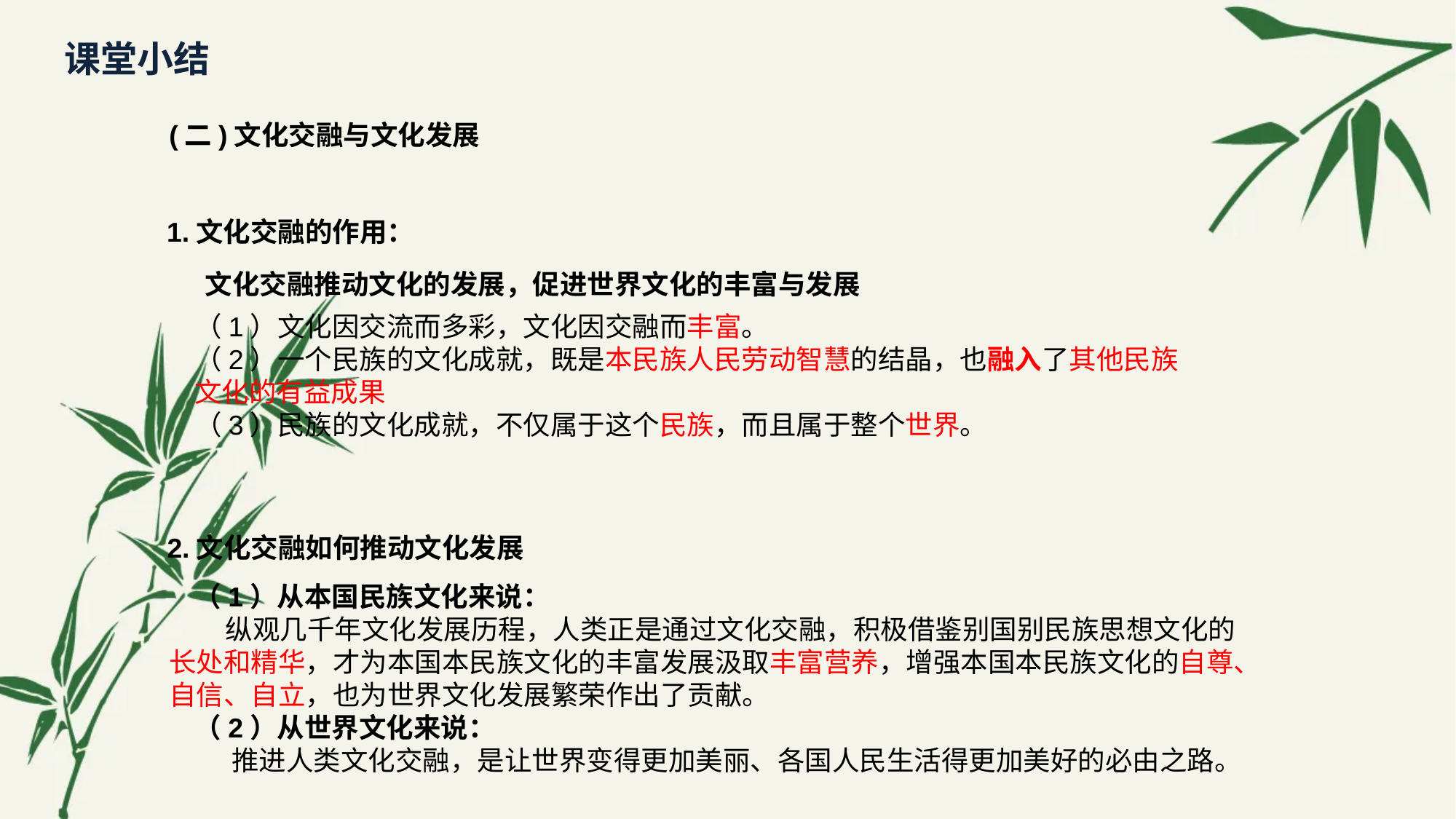

(二)文化交融与文化发展
1.文化交融的作用：
文化交融推动文化的发展，促进世界文化的丰富与发展
（1）文化因交流而多彩，文化因交融而丰富。
（2）一个民族的文化成就，既是本民族人民劳动智慧的结晶，也融入了其他民族文化的有益成果
（3）民族的文化成就，不仅属于这个民族，而且属于整个世界。
2.文化交融如何推动文化发展
（1）从本国民族文化来说：
    纵观几千年文化发展历程，人类正是通过文化交融，积极借鉴别国别民族思想文化的长处和精华，才为本国本民族文化的丰富发展汲取丰富营养，增强本国本民族文化的自尊、自信、自立，也为世界文化发展繁荣作出了贡献。
（2）从世界文化来说：
     推进人类文化交融，是让世界变得更加美丽、各国人民生活得更加美好的必由之路。